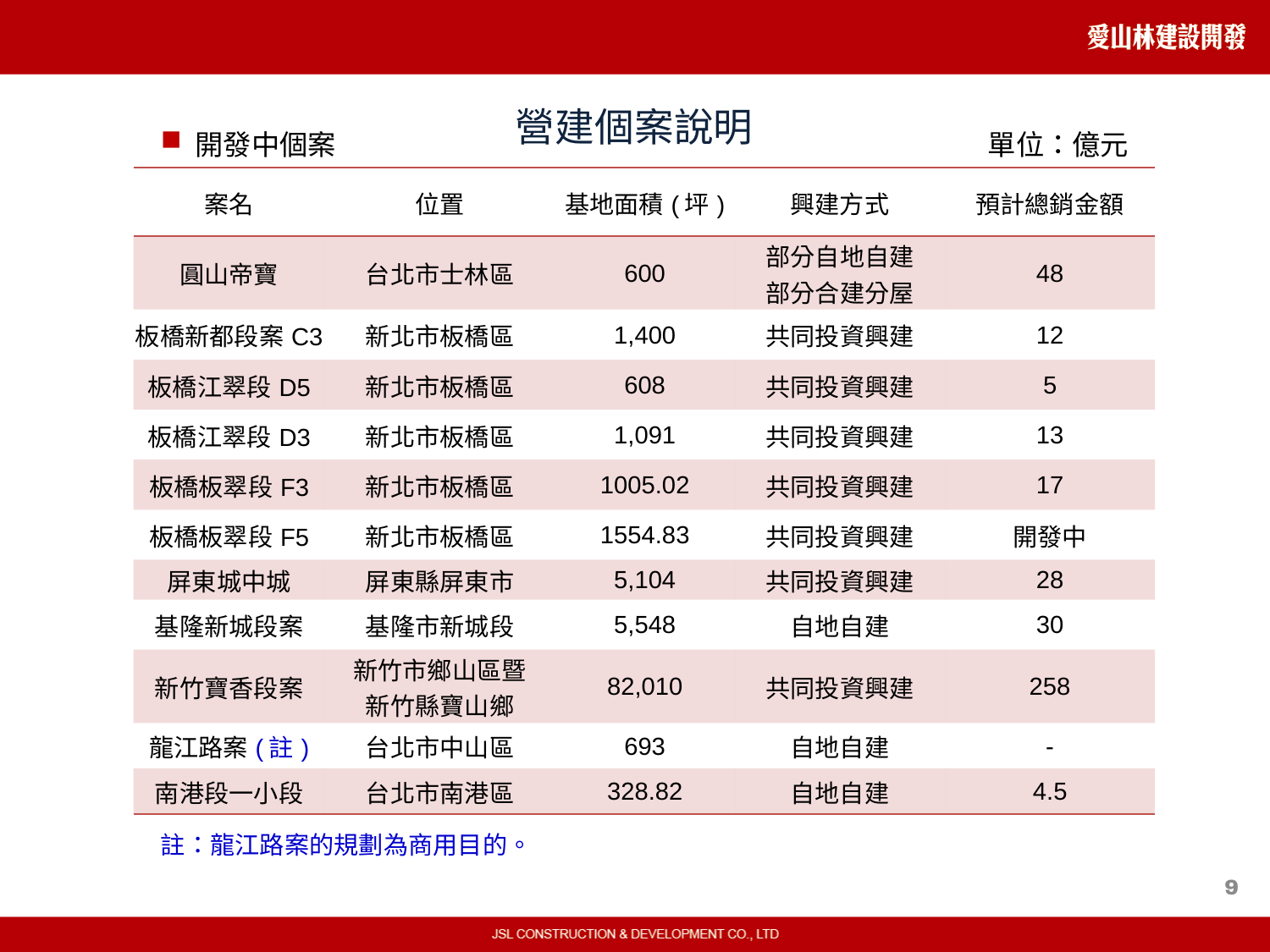

營建個案說明
 開發中個案
單位：億元
| 案名 | 位置 | 基地面積(坪) | 興建方式 | 預計總銷金額 |
| --- | --- | --- | --- | --- |
| 圓山帝寶 | 台北市士林區 | 600 | 部分自地自建 部分合建分屋 | 48 |
| 板橋新都段案C3 | 新北市板橋區 | 1,400 | 共同投資興建 | 12 |
| 板橋江翠段D5 | 新北市板橋區 | 608 | 共同投資興建 | 5 |
| 板橋江翠段D3 | 新北市板橋區 | 1,091 | 共同投資興建 | 13 |
| 板橋板翠段F3 | 新北市板橋區 | 1005.02 | 共同投資興建 | 17 |
| 板橋板翠段F5 | 新北市板橋區 | 1554.83 | 共同投資興建 | 開發中 |
| 屏東城中城 | 屏東縣屏東市 | 5,104 | 共同投資興建 | 28 |
| 基隆新城段案 | 基隆市新城段 | 5,548 | 自地自建 | 30 |
| 新竹寶香段案 | 新竹市鄉山區暨 新竹縣寶山鄉 | 82,010 | 共同投資興建 | 258 |
| 龍江路案(註) | 台北市中山區 | 693 | 自地自建 | - |
| 南港段一小段 | 台北市南港區 | 328.82 | 自地自建 | 4.5 |
註：龍江路案的規劃為商用目的。
9